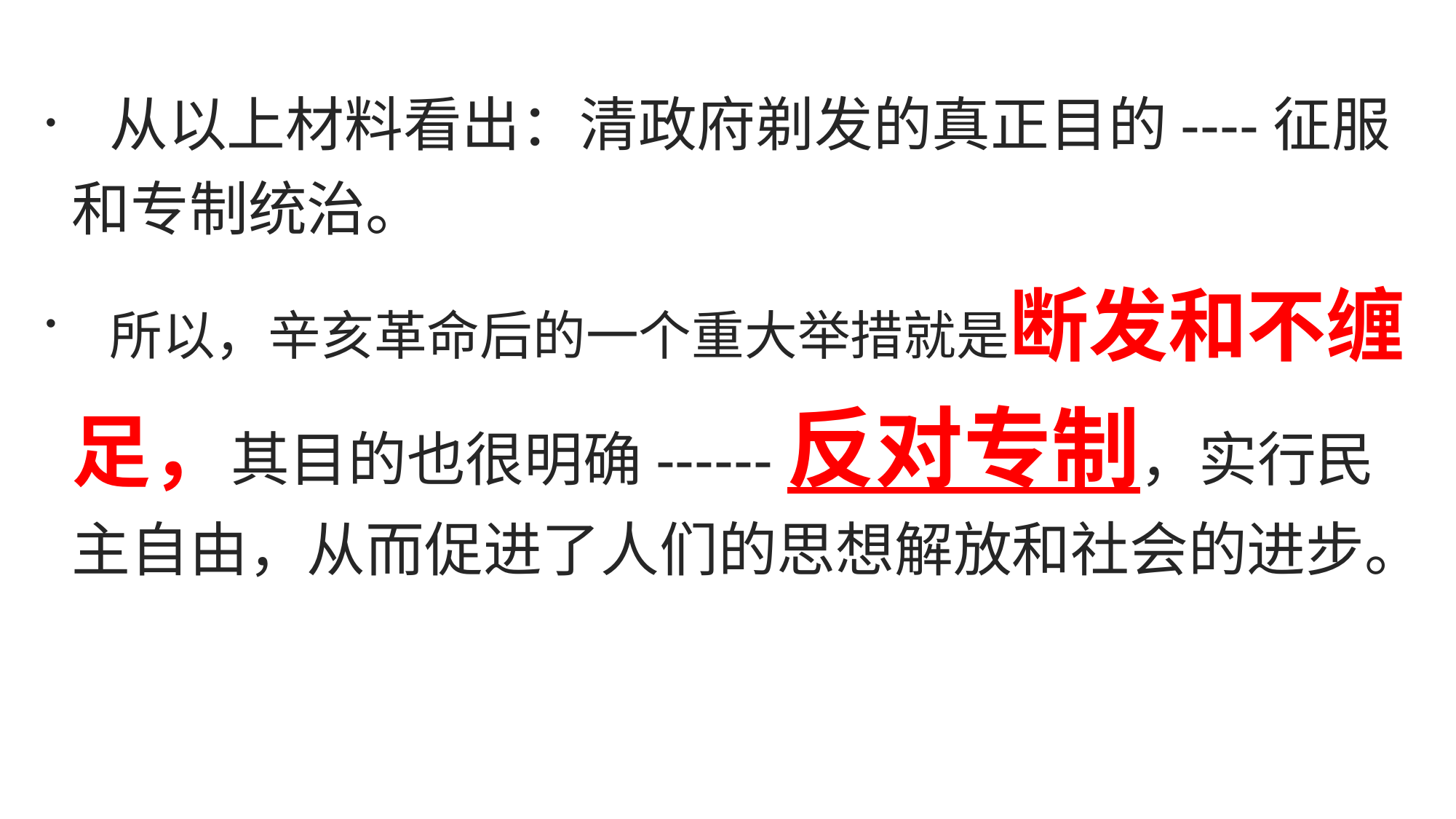

从以上材料看出：清政府剃发的真正目的----征服和专制统治。
   所以，辛亥革命后的一个重大举措就是断发和不缠足，其目的也很明确------反对专制，实行民主自由，从而促进了人们的思想解放和社会的进步。